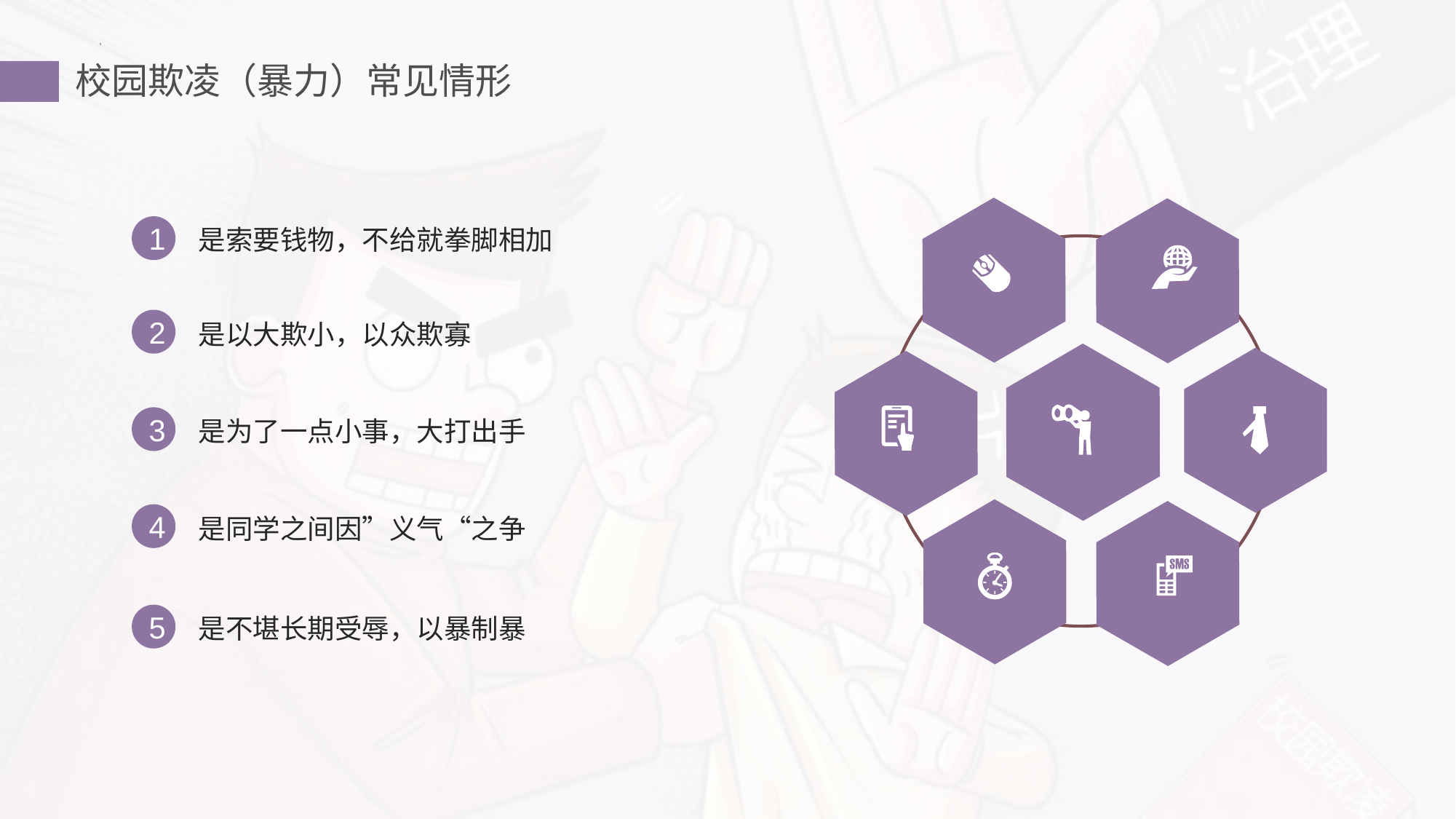

校园欺凌（暴力）常见情形

1
是索要钱物，不给就拳脚相加

2
是以大欺小，以众欺寡

3
是为了一点小事，大打出手
4

是同学之间因”义气“之争

5
是不堪长期受辱，以暴制暴